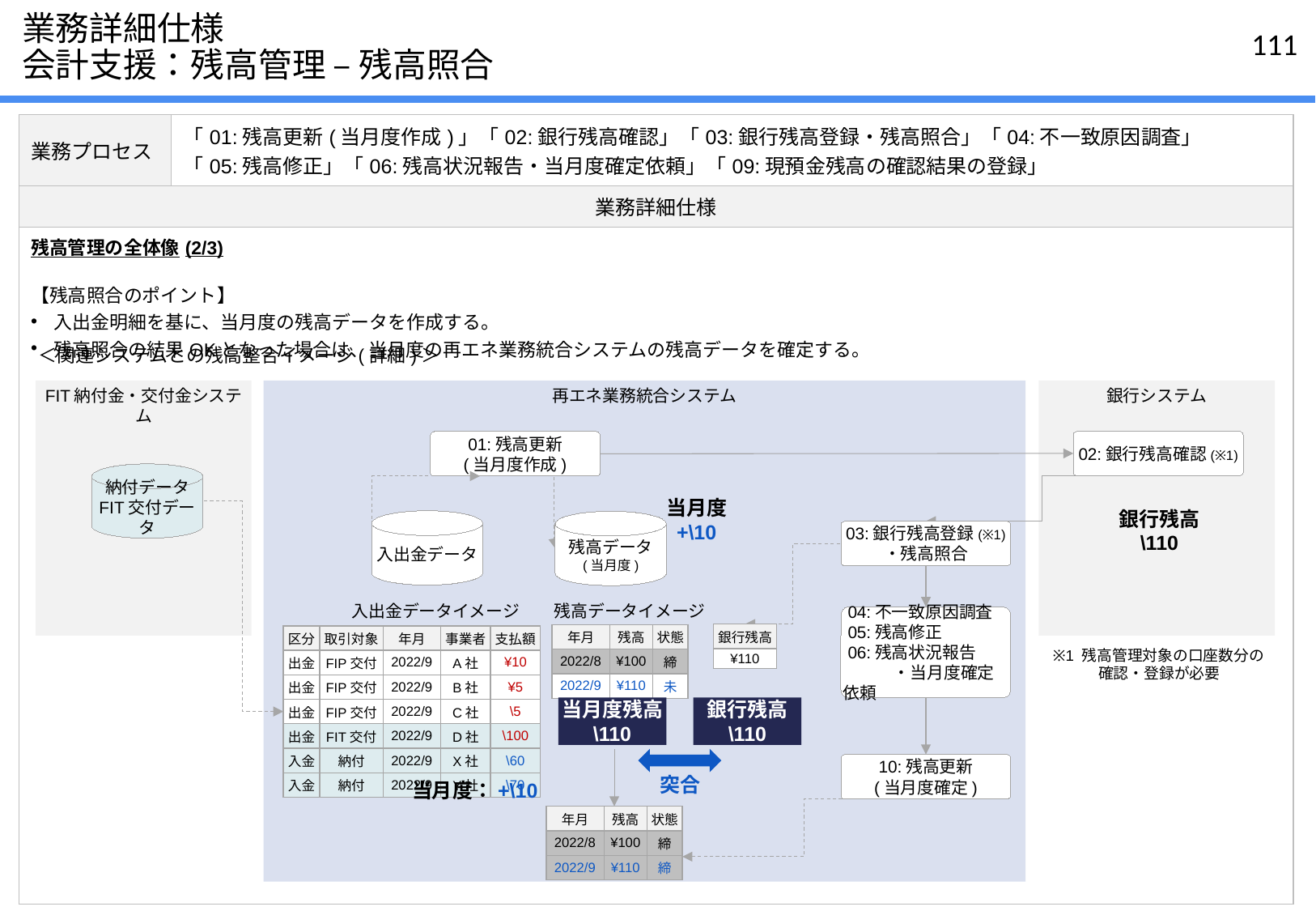

# 業務詳細仕様 会計支援：残高管理 – 残高照合
| 業務プロセス | 「01:残高更新(当月度作成)」「02:銀行残高確認」「03:銀行残高登録・残高照合」「04:不一致原因調査」 「05:残高修正」「06:残高状況報告・当月度確定依頼」「09:現預金残高の確認結果の登録」 |
| --- | --- |
| 業務詳細仕様 |  |
| 残高管理の全体像(2/3) 【残高照合のポイント】 入出金明細を基に、当月度の残高データを作成する。 残高照合の結果OKとなった場合は、当月度の再エネ業務統合システムの残高データを確定する。 |  |
＜関連システムとの残高整合イメージ(詳細)＞
FIT納付金・交付金システム
銀行システム
再エネ業務統合システム
02:銀行残高確認(※1)
01:残高更新
(当月度作成)
納付データ
FIT交付データ
当月度
+\10
銀行残高
\110
入出金データ
残高データ
(当月度)
03:銀行残高登録(※1)
・残高照合
残高データイメージ
入出金データイメージ
 04:不一致原因調査
 05:残高修正
 06:残高状況報告
　　　・当月度確定依頼
| 銀行残高 |
| --- |
| ¥110 |
| 年月 | 残高 | 状態 |
| --- | --- | --- |
| 2022/8 | ¥100 | 締 |
| 2022/9 | ¥110 | 未 |
| 区分 | 取引対象 | 年月 | 事業者 | 支払額 |
| --- | --- | --- | --- | --- |
| 出金 | FIP交付 | 2022/9 | A社 | ¥10 |
| 出金 | FIP交付 | 2022/9 | B社 | ¥5 |
| 出金 | FIP交付 | 2022/9 | C社 | \5 |
| 出金 | FIT交付 | 2022/9 | D社 | \100 |
| 入金 | 納付 | 2022/9 | X社 | \60 |
| 入金 | 納付 | 2022/9 | Y社 | \70 |
※1 残高管理対象の口座数分の
　　　確認・登録が必要
当月度残高
\110
銀行残高
\110

10:残高更新
(当月度確定)
突合
当月度：+\10
| 年月 | 残高 | 状態 |
| --- | --- | --- |
| 2022/8 | ¥100 | 締 |
| 2022/9 | ¥110 | 締 |